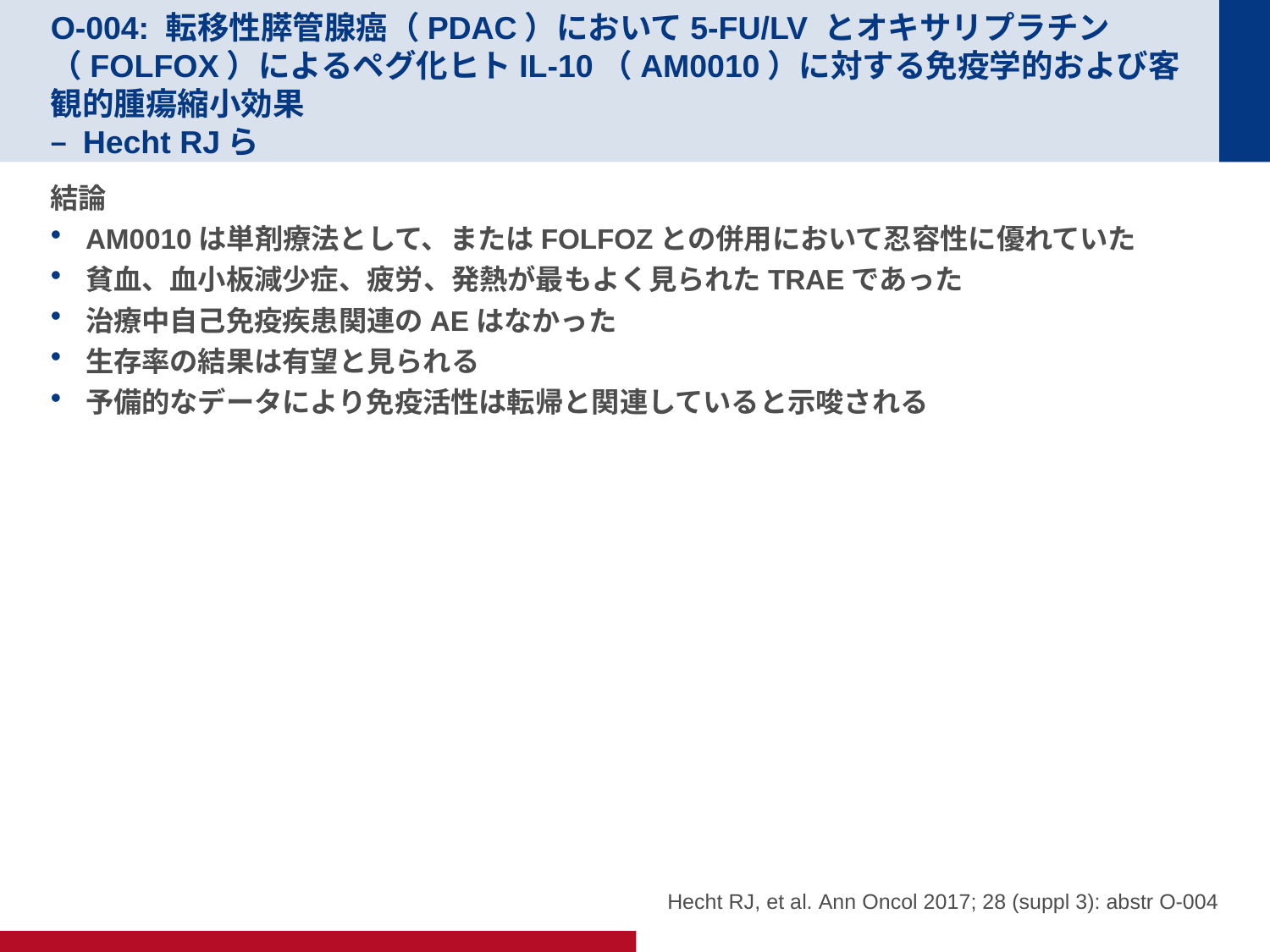

# O-004: 転移性膵管腺癌（PDAC）において5-FU/LV とオキサリプラチン（FOLFOX）によるペグ化ヒトIL-10（AM0010）に対する免疫学的および客観的腫瘍縮小効果 – Hecht RJら
結論
AM0010は単剤療法として、またはFOLFOZとの併用において忍容性に優れていた
貧血、血小板減少症、疲労、発熱が最もよく見られたTRAEであった
治療中自己免疫疾患関連のAEはなかった
生存率の結果は有望と見られる
予備的なデータにより免疫活性は転帰と関連していると示唆される

Hecht RJ, et al. Ann Oncol 2017; 28 (suppl 3): abstr O-004